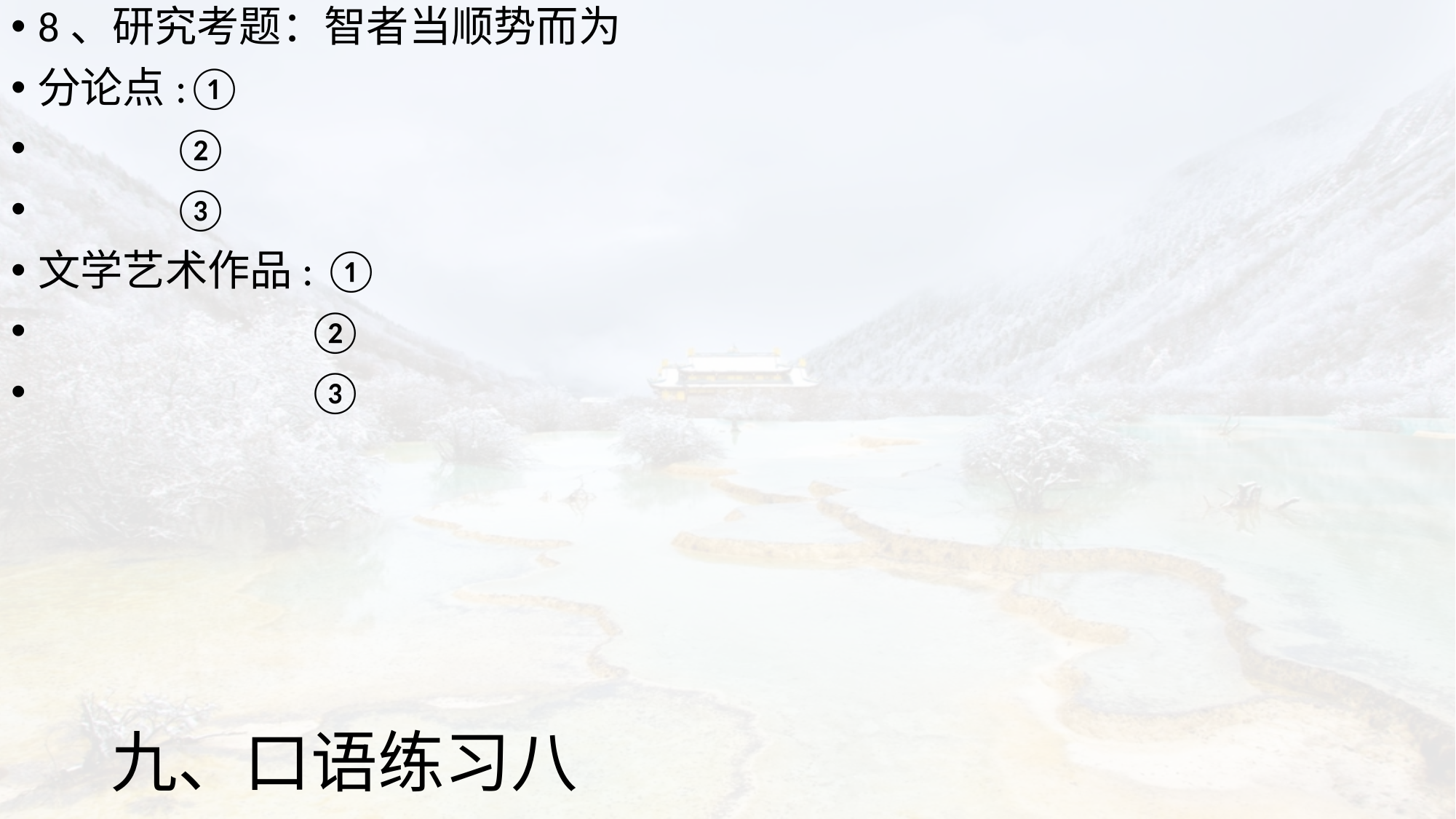

8、研究考题：智者当顺势而为
分论点:①
              ②
              ③
文学艺术作品: ①
                            ②
                            ③
# 九、口语练习八